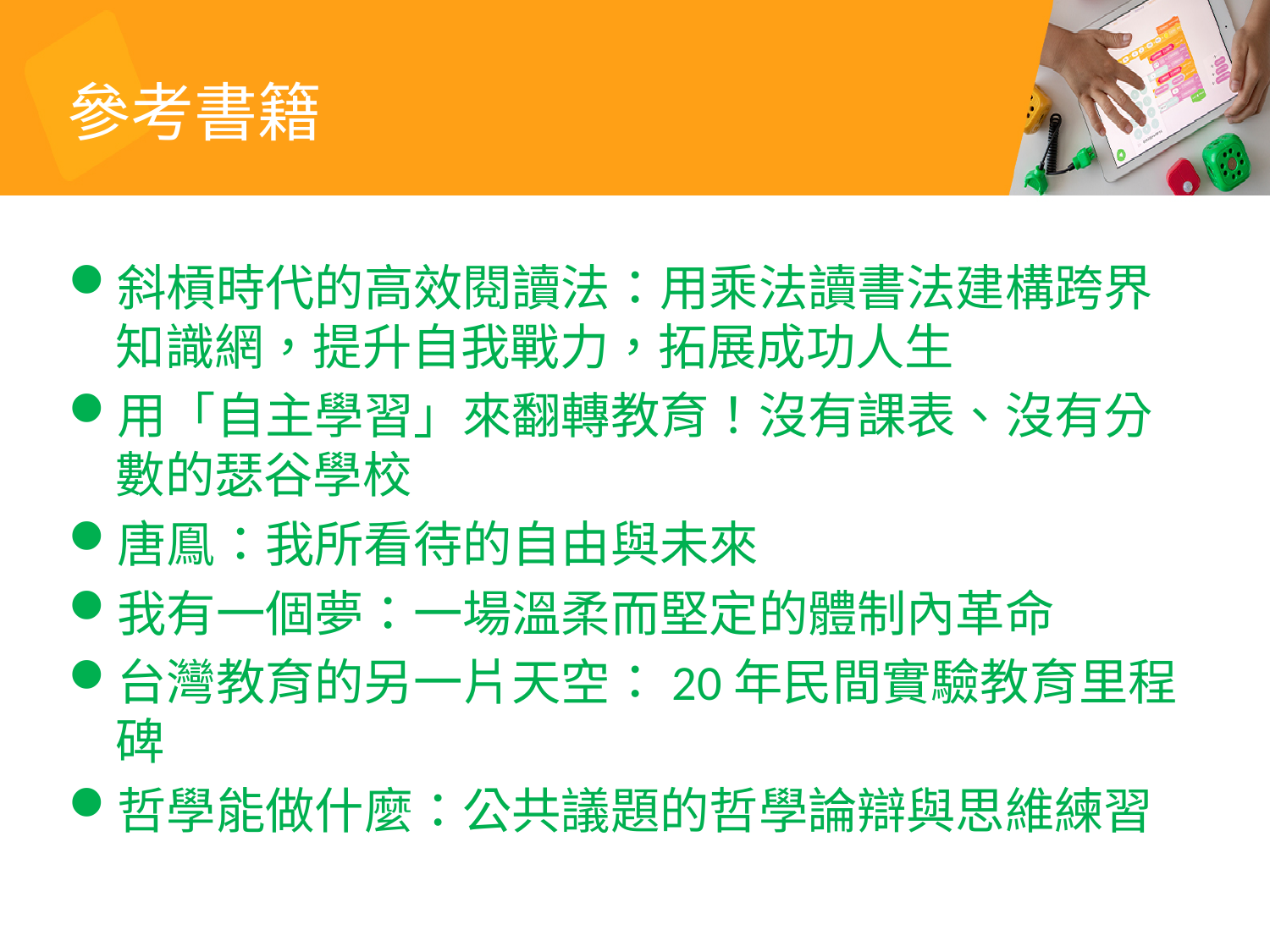

# 參考書籍
斜槓時代的高效閱讀法：用乘法讀書法建構跨界知識網，提升自我戰力，拓展成功人生
用「自主學習」來翻轉教育！沒有課表、沒有分數的瑟谷學校
唐鳯：我所看待的自由與未來
我有一個夢：一場溫柔而堅定的體制內革命
台灣教育的另一片天空：20年民間實驗教育里程碑
哲學能做什麼：公共議題的哲學論辯與思維練習